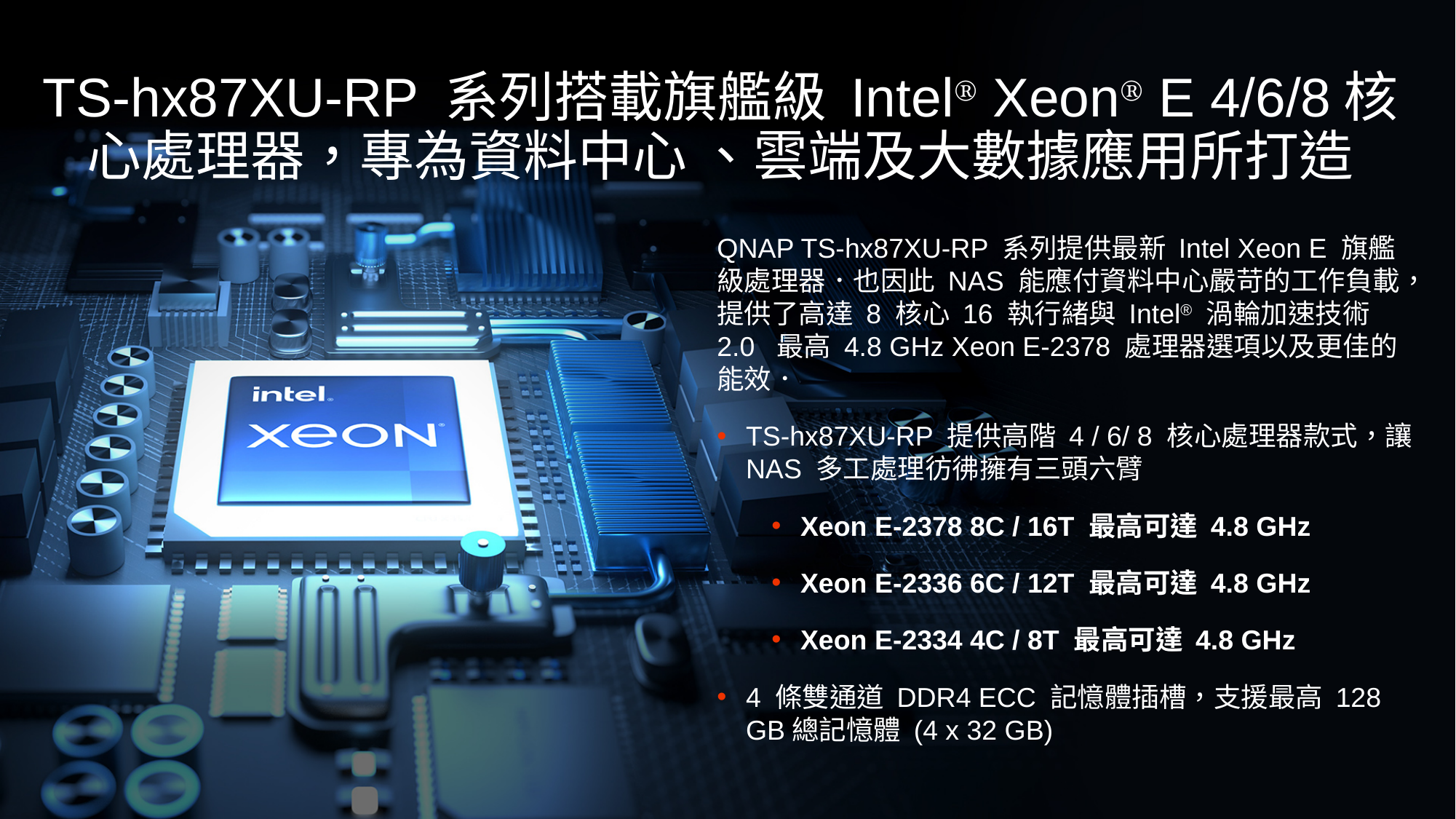

TS-hx87XU-RP 系列搭載旗艦級 IntelⓇ XeonⓇ E 4/6/8核心處理器，專為資料中心 、雲端及大數據應用所打造
QNAP TS-hx87XU-RP 系列提供最新 Intel Xeon E 旗艦級處理器．也因此 NAS 能應付資料中心嚴苛的工作負載，提供了高達 8 核心 16 執行緒與 Intel® 渦輪加速技術 2.0  最高 4.8 GHz Xeon E-2378 處理器選項以及更佳的能效．
TS-hx87XU-RP 提供高階 4 / 6/ 8 核心處理器款式，讓 NAS 多工處理彷彿擁有三頭六臂
Xeon E-2378 8C / 16T 最高可達 4.8 GHz
Xeon E-2336 6C / 12T 最高可達 4.8 GHz
Xeon E-2334 4C / 8T 最高可達 4.8 GHz
4 條雙通道 DDR4 ECC 記憶體插槽，支援最高 128 GB總記憶體 (4 x 32 GB)